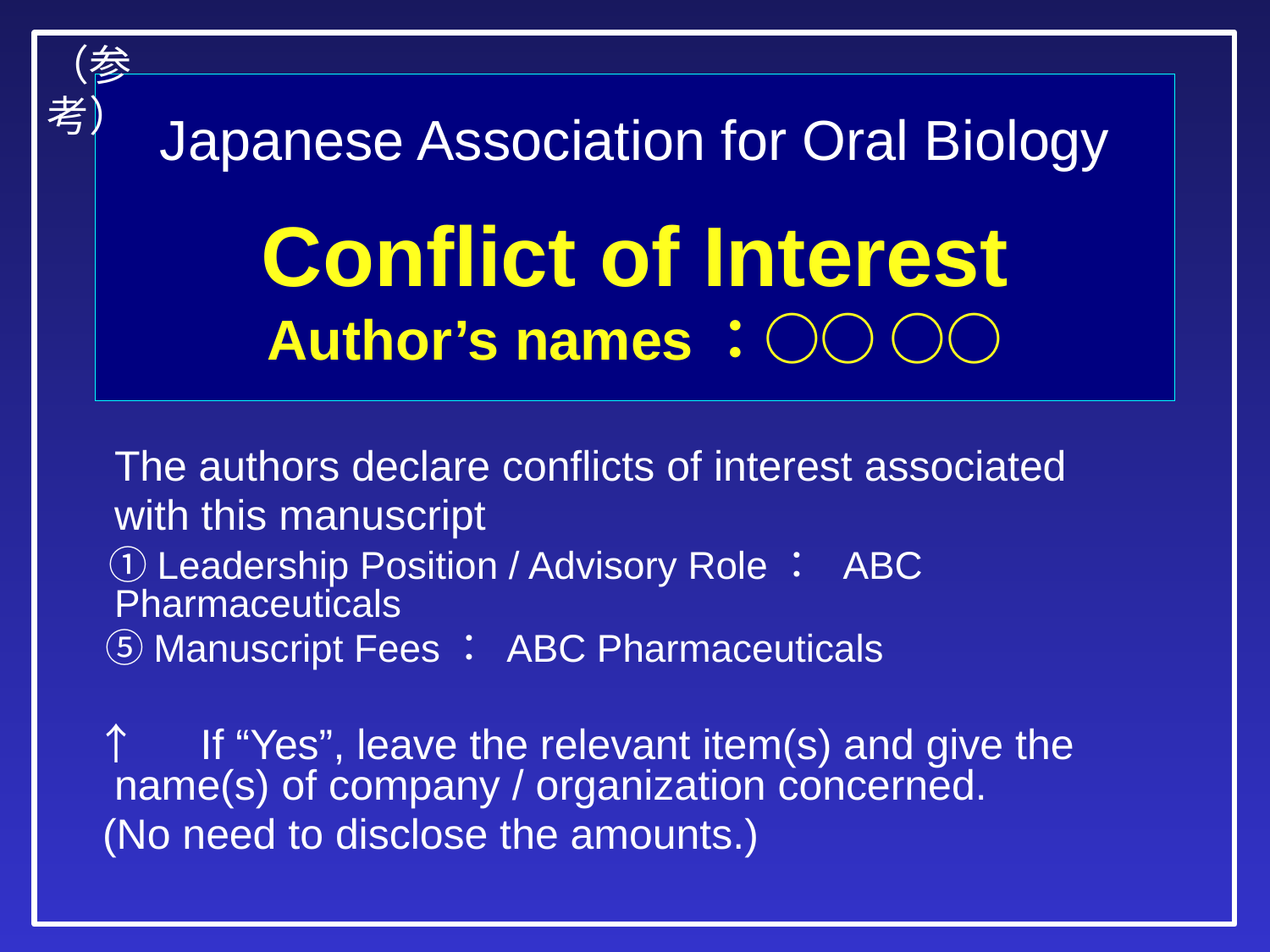

（参　考）
# Japanese Association for Oral Biology 　 Conflict of Interest Author’s names：○○ ○○
    The authors declare conflicts of interest associated
    with this manuscript
　①Leadership Position / Advisory Role：  ABC Pharmaceuticals
　⑤Manuscript Fees： ABC Pharmaceuticals

   ↑　If “Yes”, leave the relevant item(s) and give the name(s) of company / organization concerned.
   (No need to disclose the amounts.)